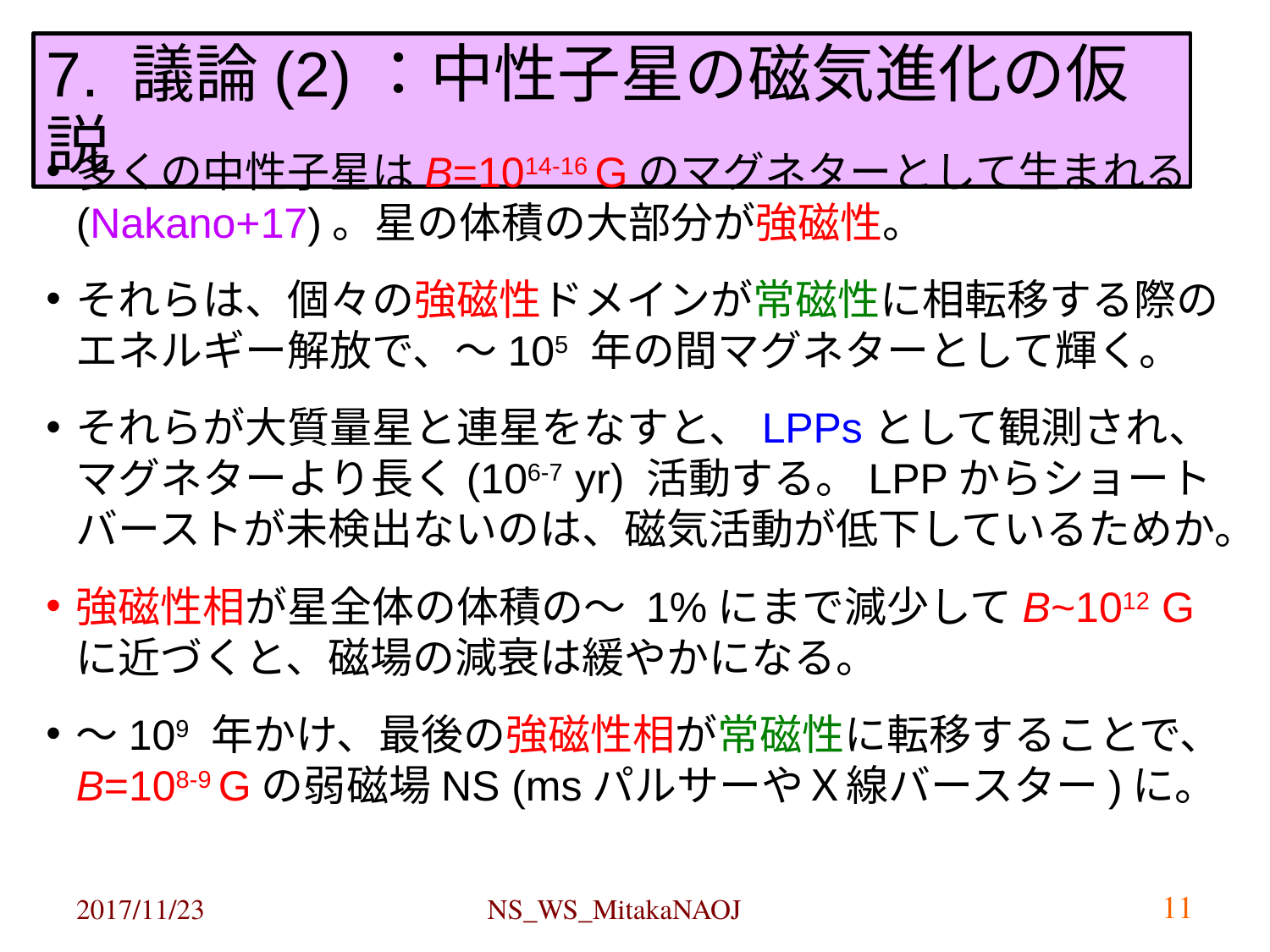

7. 議論(2)：中性子星の磁気進化の仮説
多くの中性子星はB=1014-16 Gのマグネターとして生まれる (Nakano+17)。星の体積の大部分が強磁性。
それらは、個々の強磁性ドメインが常磁性に相転移する際のエネルギー解放で、〜105 年の間マグネターとして輝く。
それらが大質量星と連星をなすと、LPPsとして観測され、マグネターより長く(106-7 yr) 活動する。LPPからショートバーストが未検出ないのは、磁気活動が低下しているためか。
強磁性相が星全体の体積の〜 1%にまで減少してB~1012 G に近づくと、磁場の減衰は緩やかになる。
〜109 年かけ、最後の強磁性相が常磁性に転移することで、B=108-9 Gの弱磁場NS (msパルサーやＸ線バースター)に。
2017/11/23
NS_WS_MitakaNAOJ
11